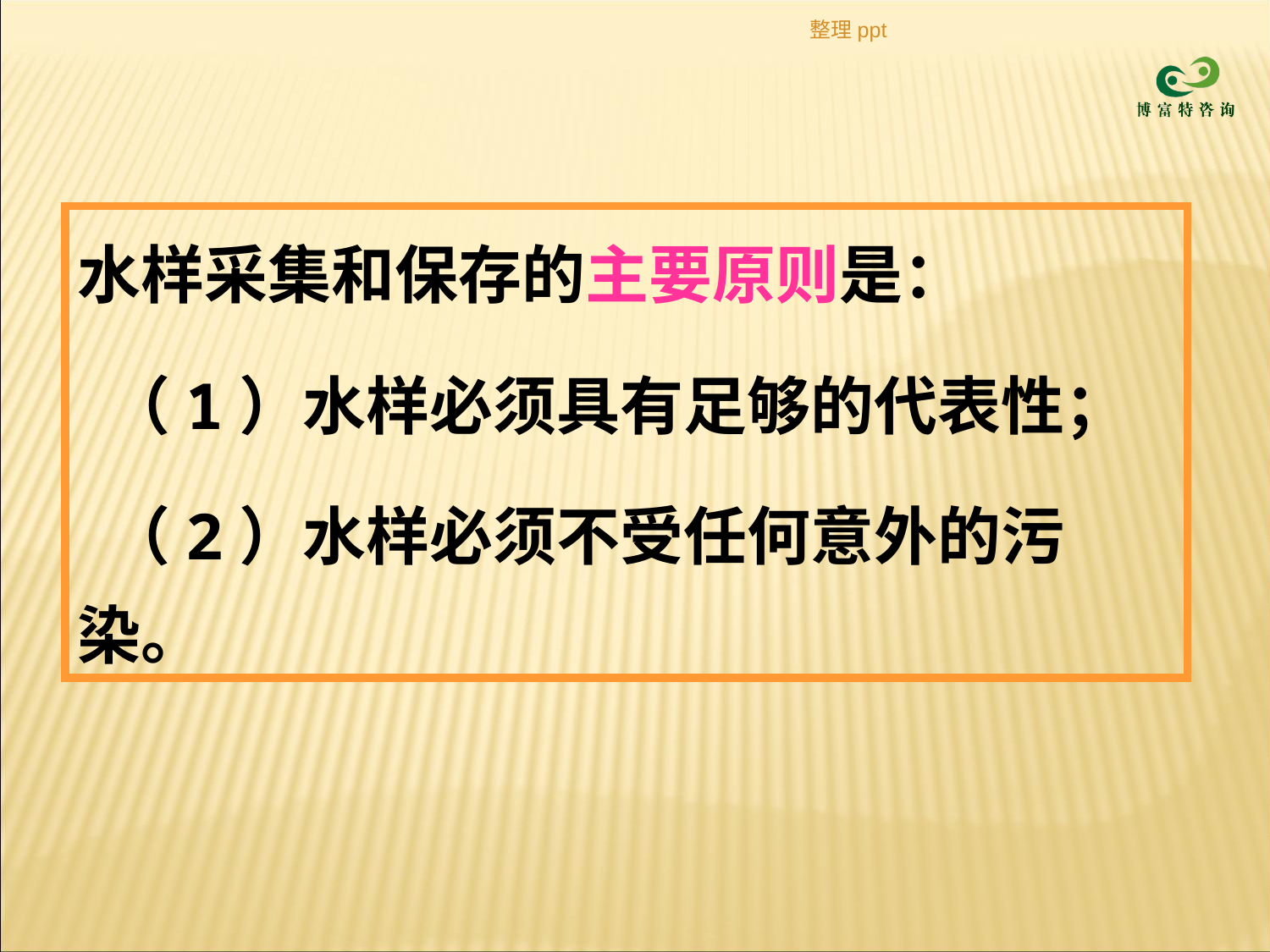

整理ppt
水样采集和保存的主要原则是：
 （1）水样必须具有足够的代表性；
 （2）水样必须不受任何意外的污染。
46